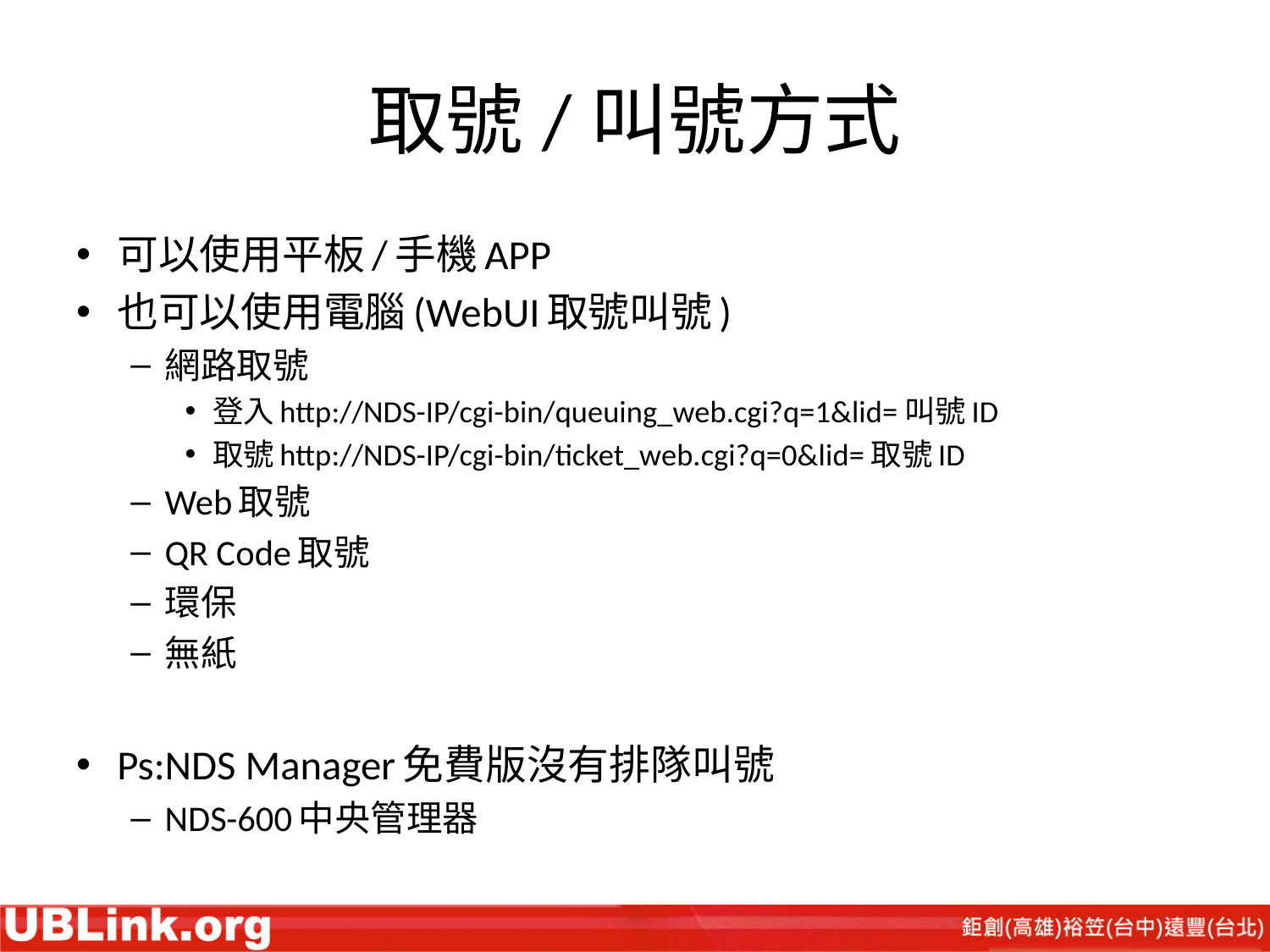

# 取號/叫號方式
可以使用平板/手機APP
也可以使用電腦(WebUI取號叫號)
網路取號
登入http://NDS-IP/cgi-bin/queuing_web.cgi?q=1&lid=叫號ID
取號http://NDS-IP/cgi-bin/ticket_web.cgi?q=0&lid=取號ID
Web取號
QR Code取號
環保
無紙

Ps:NDS Manager免費版沒有排隊叫號
NDS-600中央管理器